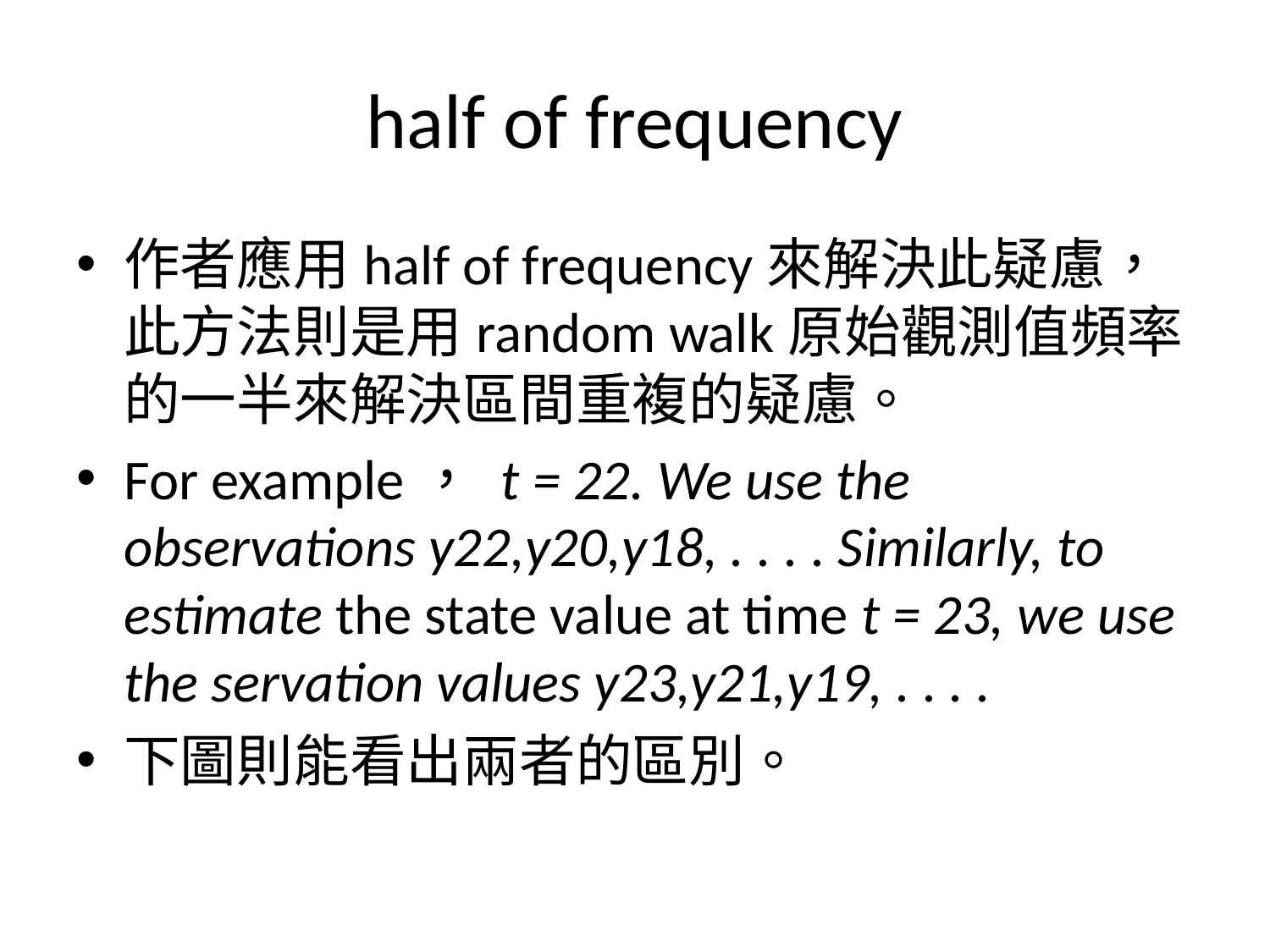

# half of frequency
作者應用half of frequency來解決此疑慮，此方法則是用random walk原始觀測值頻率的一半來解決區間重複的疑慮。
For example， t = 22. We use the observations y22,y20,y18, . . . . Similarly, to estimate the state value at time t = 23, we use the servation values y23,y21,y19, . . . .
下圖則能看出兩者的區別。